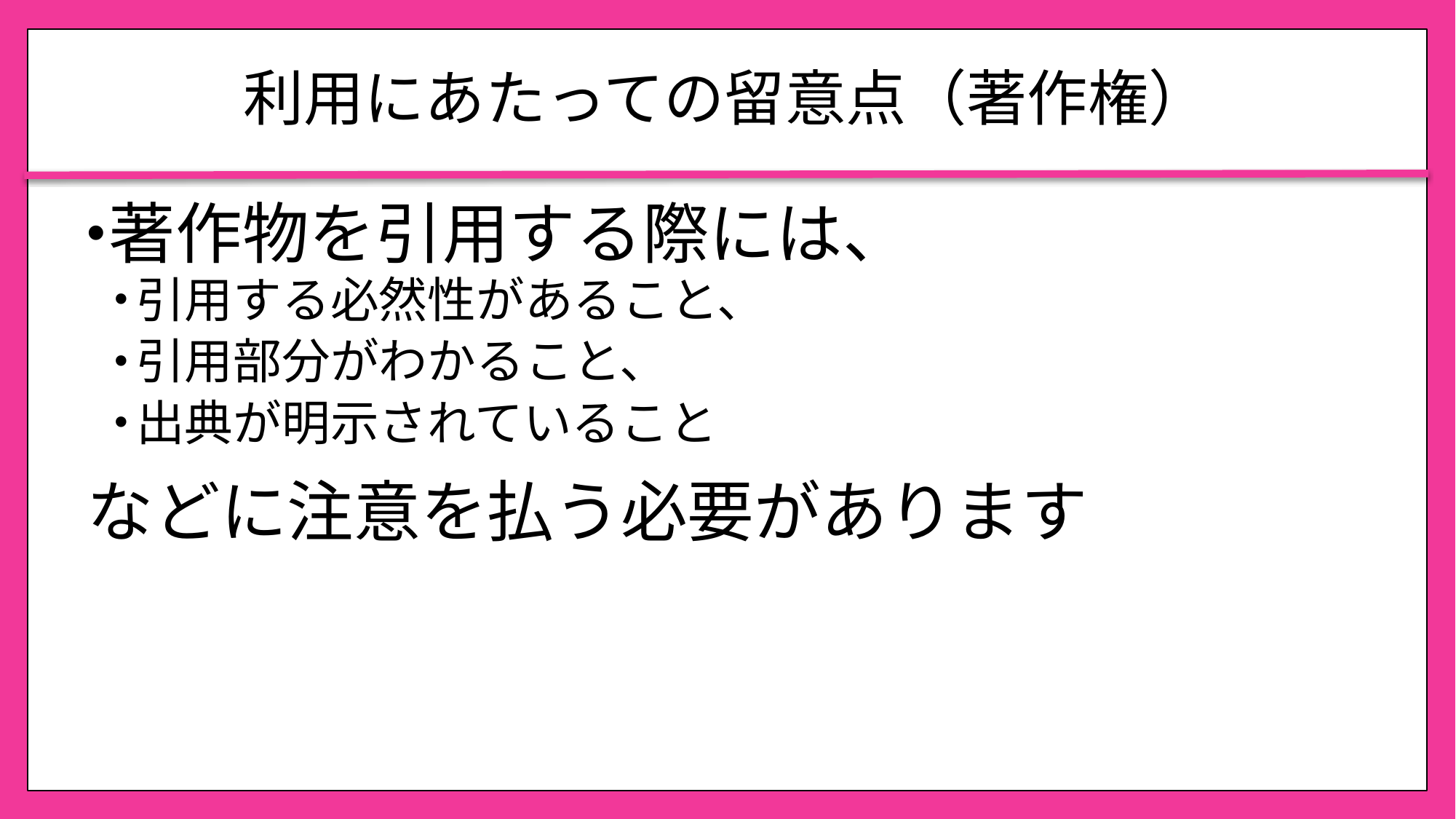

# 利用にあたっての留意点（著作権）
著作物を引用する際には、
引用する必然性があること、
引用部分がわかること、
出典が明示されていること
などに注意を払う必要があります